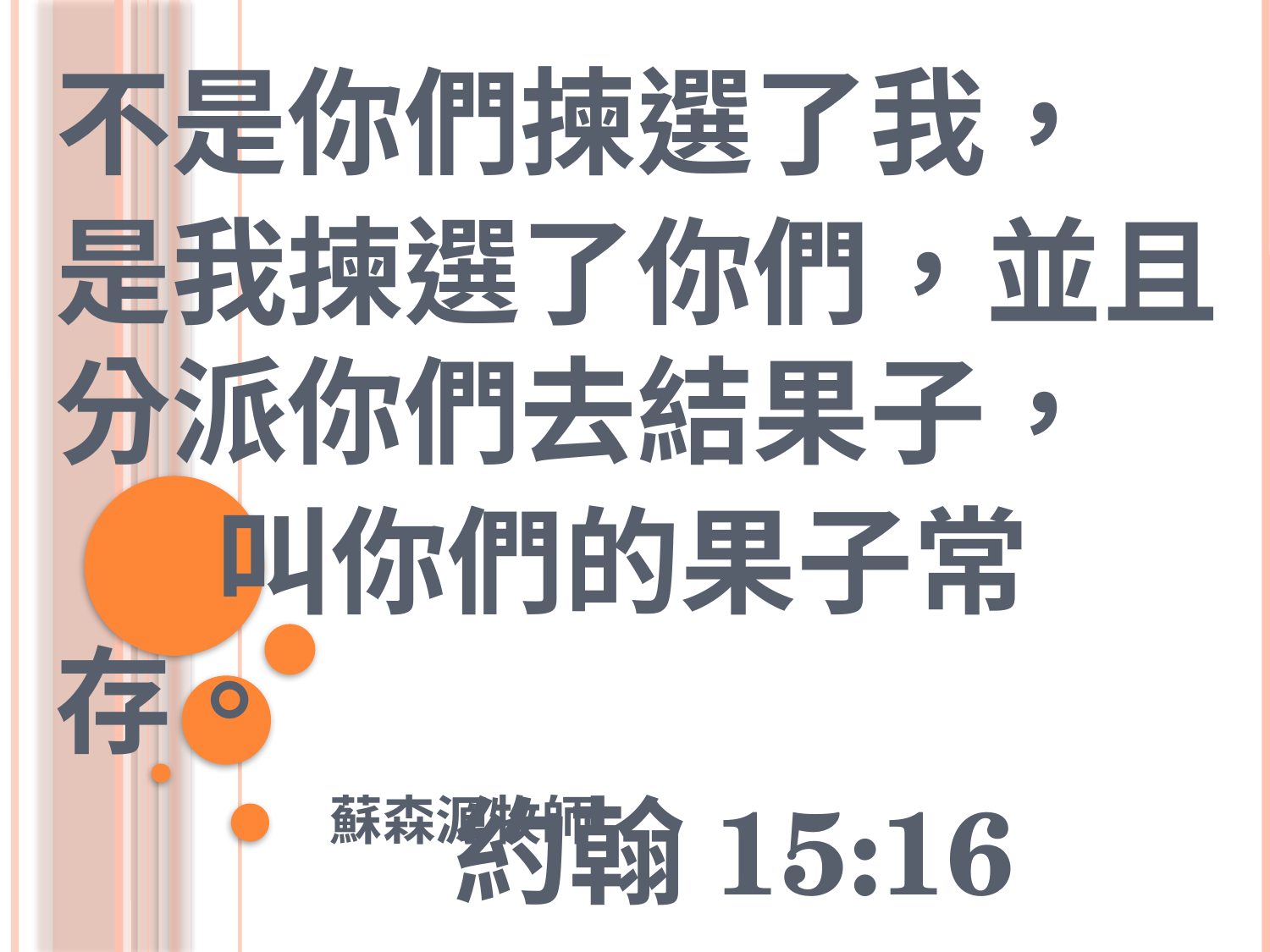

不是你們揀選了我，
是我揀選了你們，並且分派你們去結果子，
     叫你們的果子常存。
              約翰15:16
# 蘇森源牧師